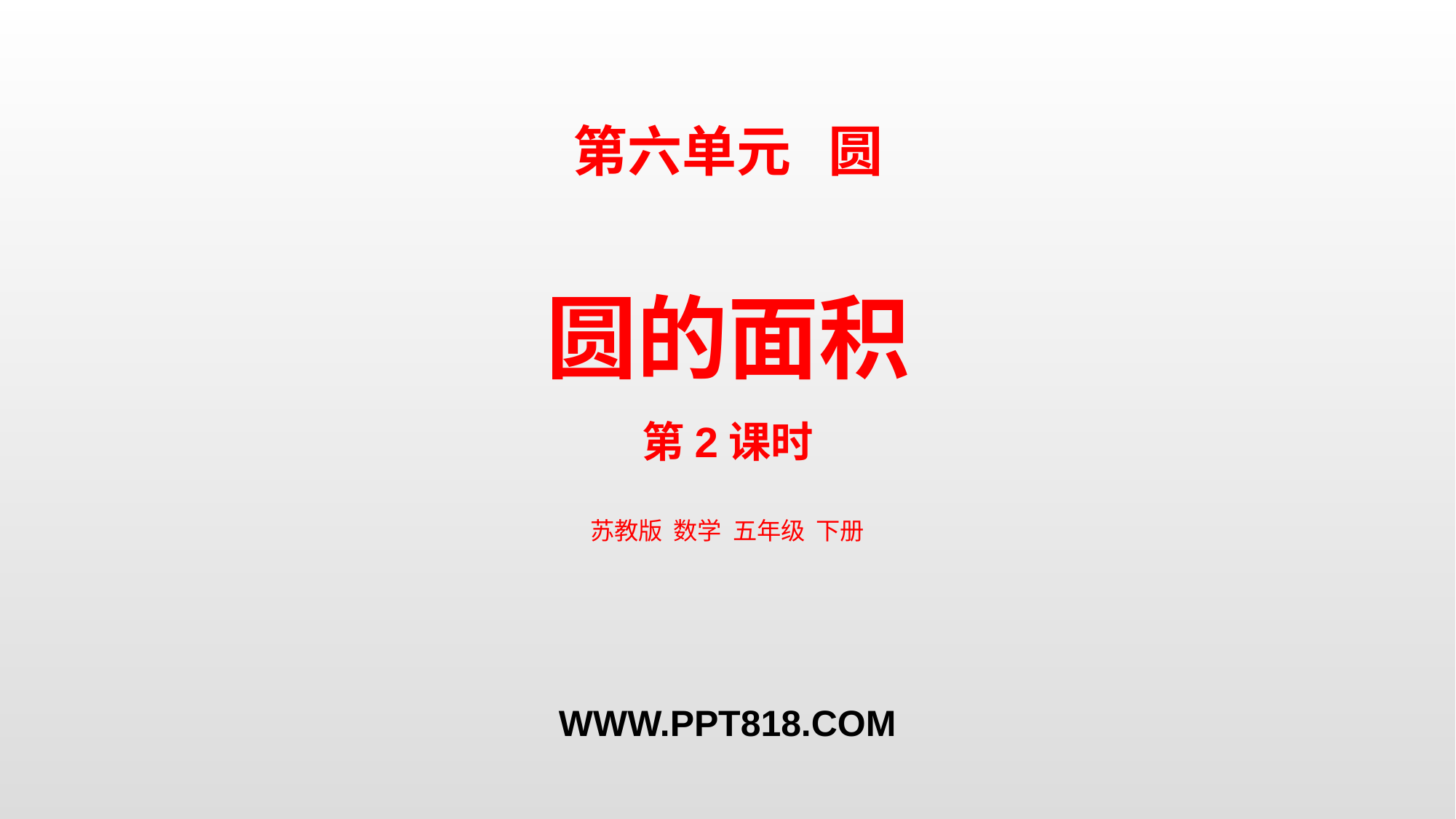

第六单元   圆
圆的面积
第2课时
苏教版  数学  五年级  下册
WWW.PPT818.COM